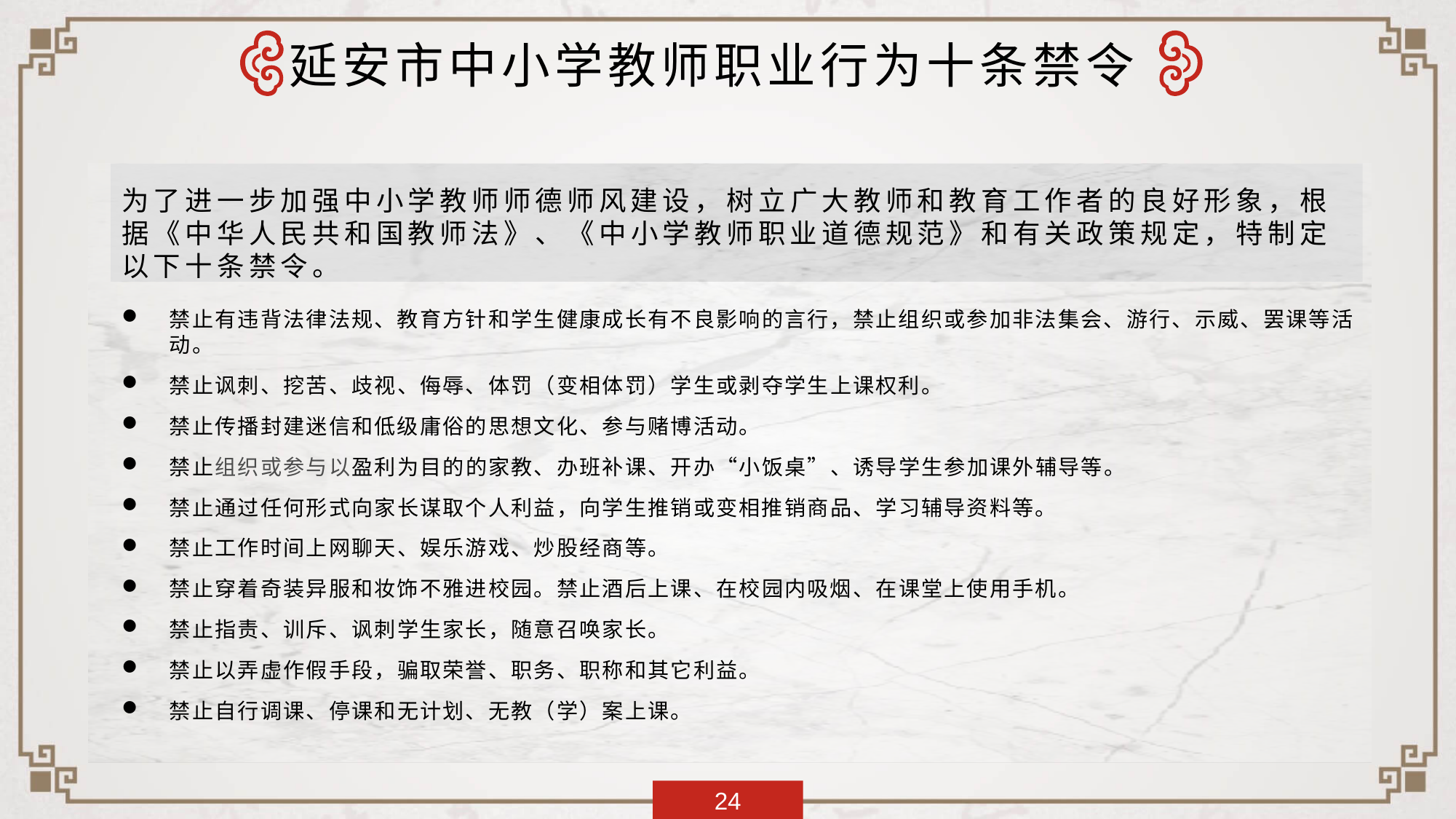

延安市中小学教师职业行为十条禁令

为了进一步加强中小学教师师德师风建设，树立广大教师和教育工作者的良好形象，根据《中华人民共和国教师法》、《中小学教师职业道德规范》和有关政策规定，特制定以下十条禁令。
禁止有违背法律法规、教育方针和学生健康成长有不良影响的言行，禁止组织或参加非法集会、游行、示威、罢课等活动。
禁止讽刺、挖苦、歧视、侮辱、体罚（变相体罚）学生或剥夺学生上课权利。
禁止传播封建迷信和低级庸俗的思想文化、参与赌博活动。
禁止组织或参与以盈利为目的的家教、办班补课、开办“小饭桌”、诱导学生参加课外辅导等。
禁止通过任何形式向家长谋取个人利益，向学生推销或变相推销商品、学习辅导资料等。
禁止工作时间上网聊天、娱乐游戏、炒股经商等。
禁止穿着奇装异服和妆饰不雅进校园。禁止酒后上课、在校园内吸烟、在课堂上使用手机。
禁止指责、训斥、讽刺学生家长，随意召唤家长。
禁止以弄虚作假手段，骗取荣誉、职务、职称和其它利益。
禁止自行调课、停课和无计划、无教（学）案上课。